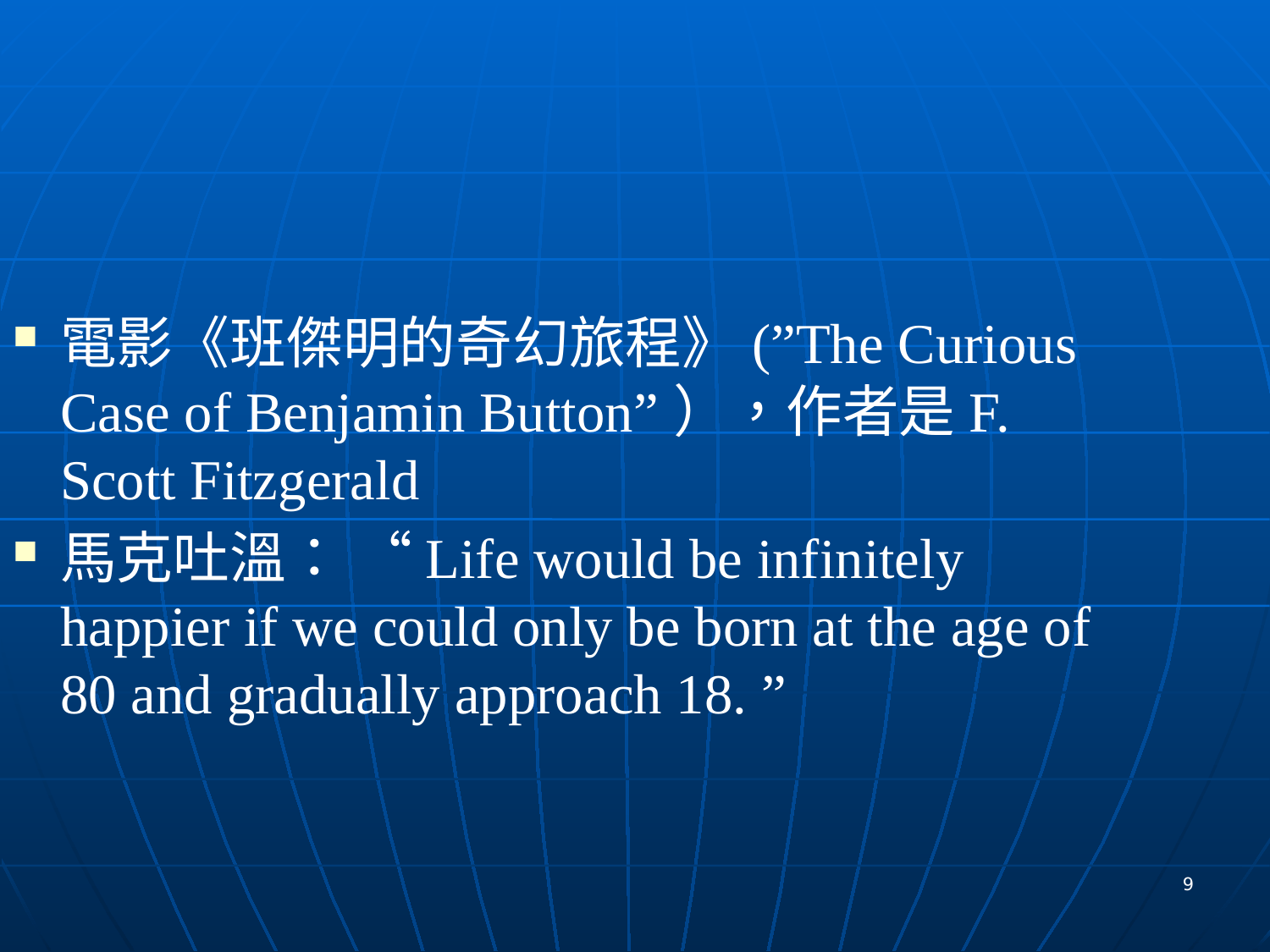

電影《班傑明的奇幻旅程》(”The Curious Case of Benjamin Button”），作者是F. Scott Fitzgerald
馬克吐溫： “Life would be infinitely happier if we could only be born at the age of 80 and gradually approach 18. ”

9